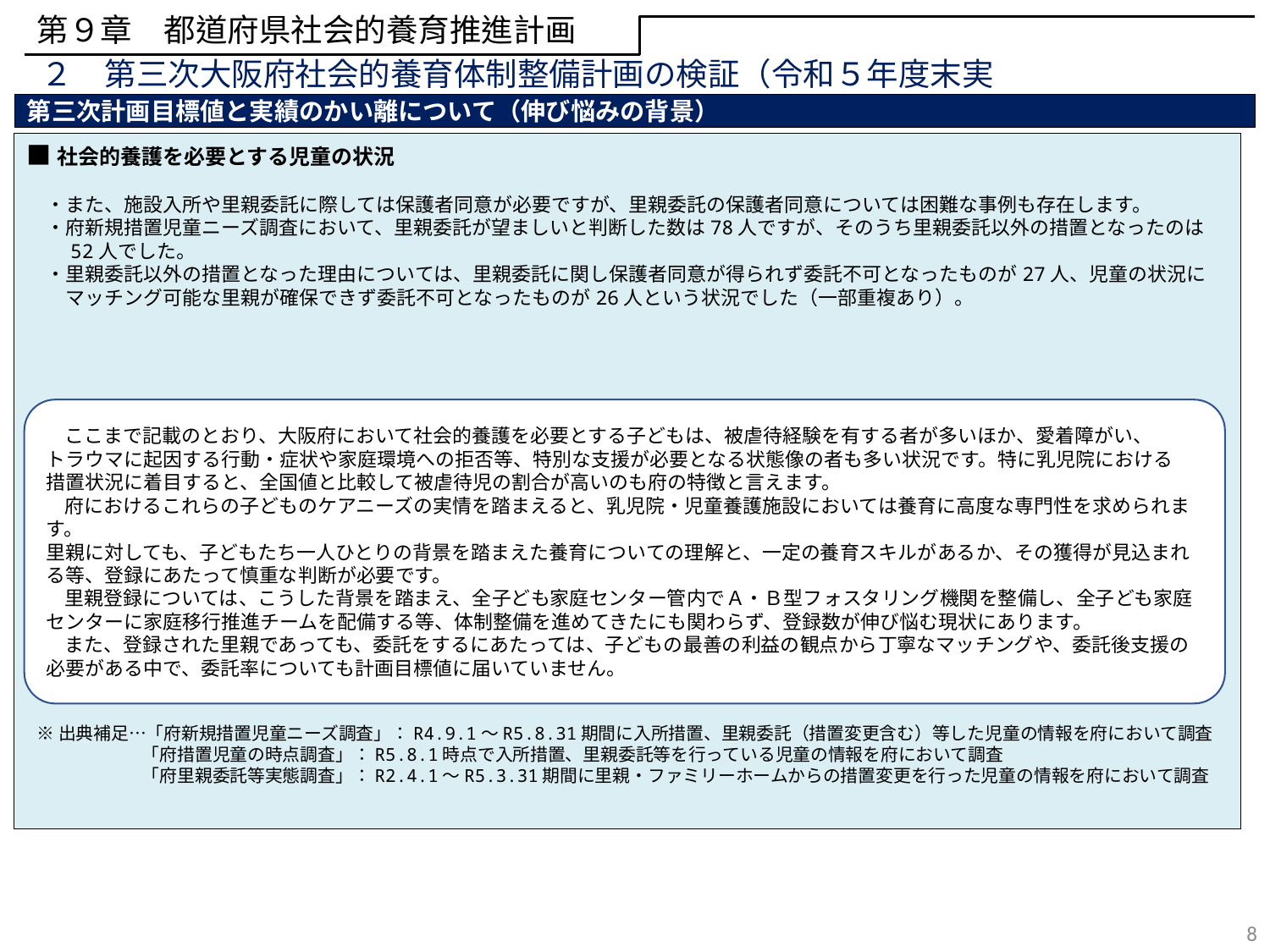

第９章　都道府県社会的養育推進計画
２　第三次大阪府社会的養育体制整備計画の検証（令和５年度末実績）
第三次計画目標値と実績のかい離について（伸び悩みの背景）
■社会的養護を必要とする児童の状況

　・また、施設入所や里親委託に際しては保護者同意が必要ですが、里親委託の保護者同意については困難な事例も存在します。
　・府新規措置児童ニーズ調査において、里親委託が望ましいと判断した数は78人ですが、そのうち里親委託以外の措置となったのは
　　52人でした。
　・里親委託以外の措置となった理由については、里親委託に関し保護者同意が得られず委託不可となったものが27人、児童の状況に
　　マッチング可能な里親が確保できず委託不可となったものが26人という状況でした（一部重複あり）。
ここまで記載のとおり、大阪府において社会的養護を必要とする子どもは、被虐待経験を有する者が多いほか、愛着障がい、
トラウマに起因する行動・症状や家庭環境への拒否等、特別な支援が必要となる状態像の者も多い状況です。特に乳児院における
措置状況に着目すると、全国値と比較して被虐待児の割合が高いのも府の特徴と言えます。
府におけるこれらの子どものケアニーズの実情を踏まえると、乳児院・児童養護施設においては養育に高度な専門性を求められます。
里親に対しても、子どもたち一人ひとりの背景を踏まえた養育についての理解と、一定の養育スキルがあるか、その獲得が見込まれる等、登録にあたって慎重な判断が必要です。
里親登録については、こうした背景を踏まえ、全子ども家庭センター管内でＡ・Ｂ型フォスタリング機関を整備し、全子ども家庭
センターに家庭移行推進チームを配備する等、体制整備を進めてきたにも関わらず、登録数が伸び悩む現状にあります。
また、登録された里親であっても、委託をするにあたっては、子どもの最善の利益の観点から丁寧なマッチングや、委託後支援の必要がある中で、委託率についても計画目標値に届いていません。
※出典補足…「府新規措置児童ニーズ調査」：R4.9.1～R5.8.31期間に入所措置、里親委託（措置変更含む）等した児童の情報を府において調査
　　　　　　「府措置児童の時点調査」：R5.8.1時点で入所措置、里親委託等を行っている児童の情報を府において調査
　　　　　　「府里親委託等実態調査」：R2.4.1～R5.3.31期間に里親・ファミリーホームからの措置変更を行った児童の情報を府において調査

8